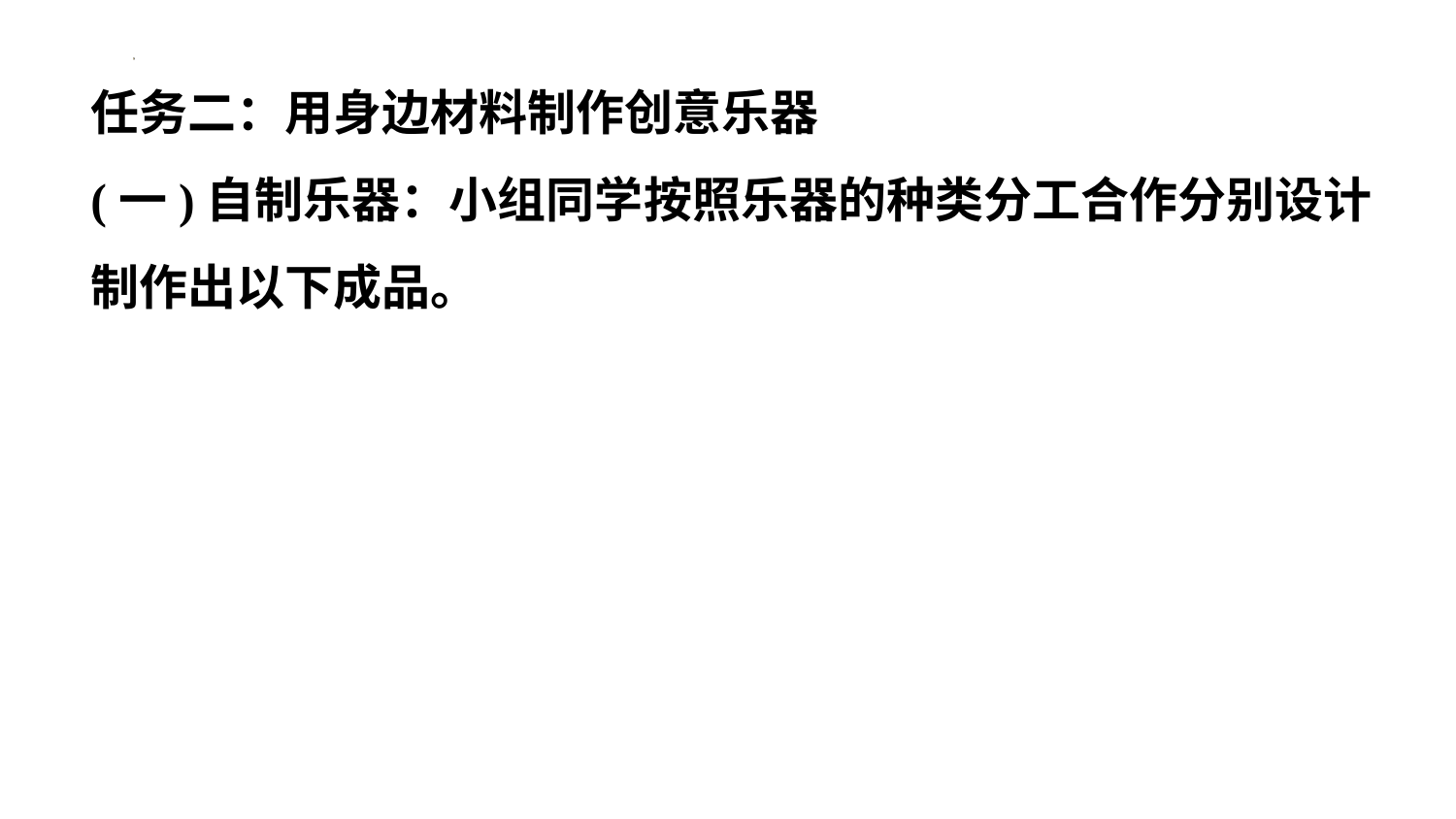

任务二：用身边材料制作创意乐器
(一)自制乐器：小组同学按照乐器的种类分工合作分别设计
制作出以下成品。